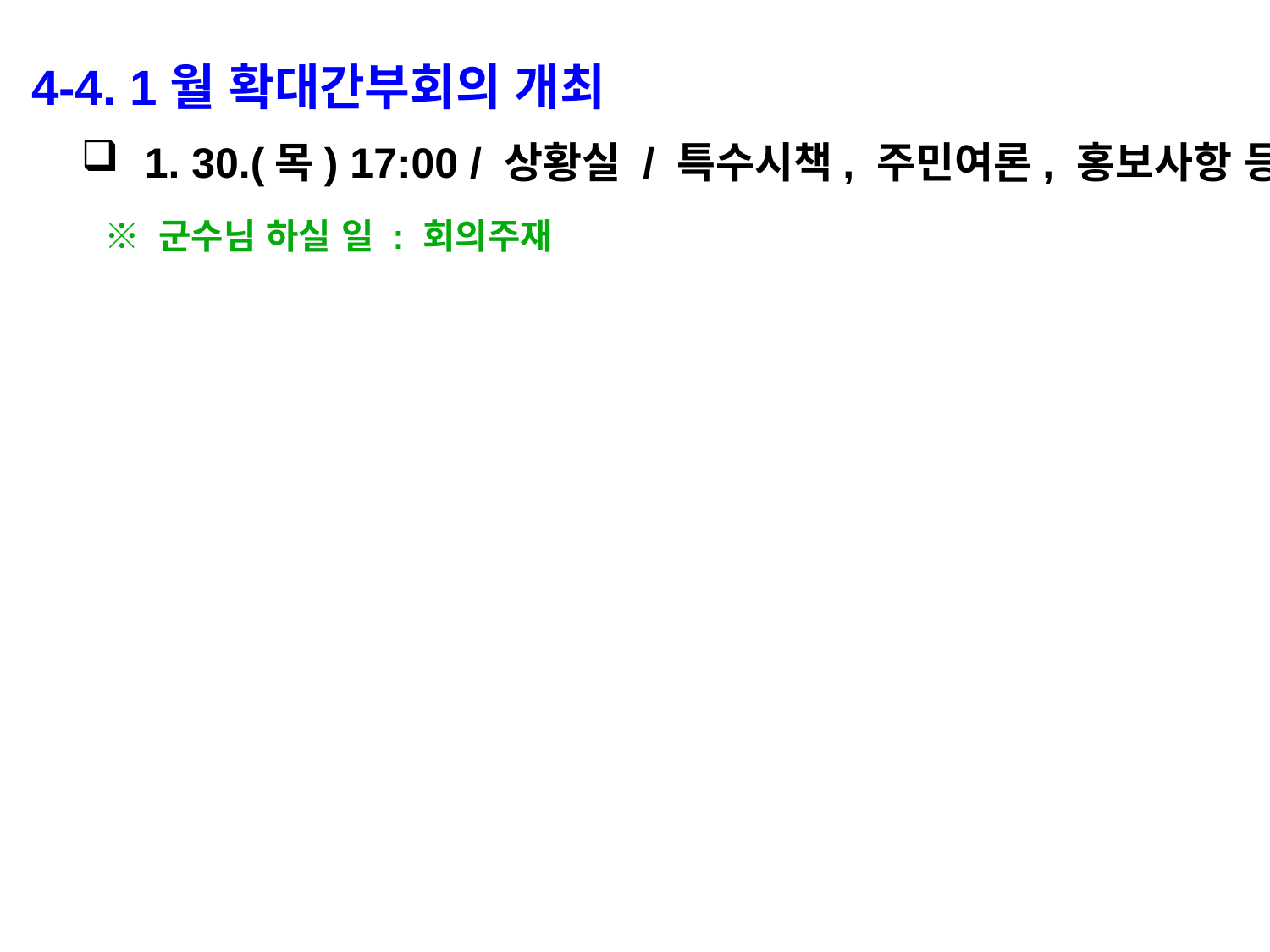

4-4. 1월 확대간부회의 개최
1. 30.(목) 17:00 / 상황실 / 특수시책, 주민여론, 홍보사항 등
  ※ 군수님 하실 일 : 회의주재